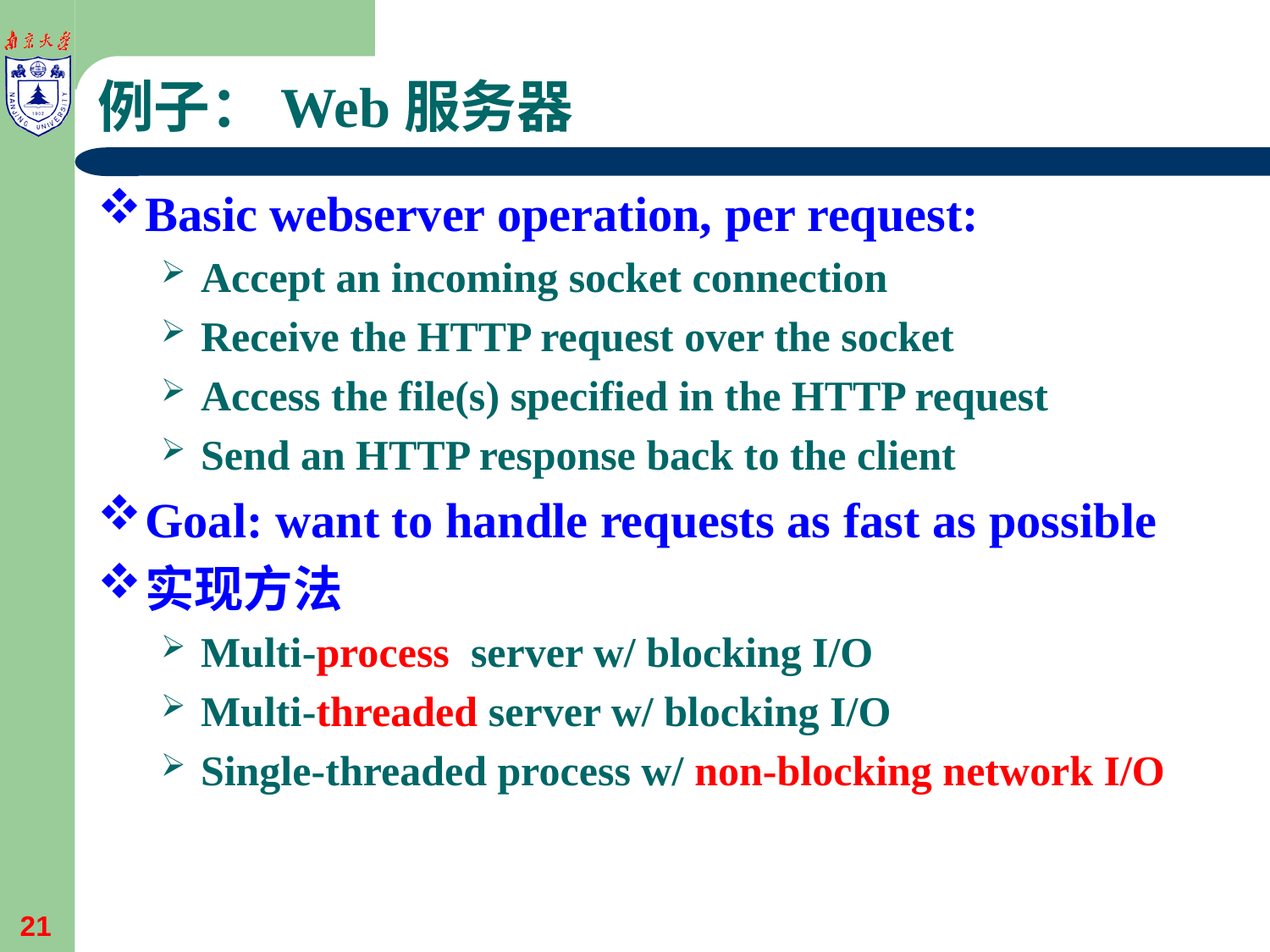

# 例子：Web服务器
Basic webserver operation, per request:
Accept an incoming socket connection
Receive the HTTP request over the socket
Access the file(s) specified in the HTTP request
Send an HTTP response back to the client
Goal: want to handle requests as fast as possible
实现方法
Multi-process  server w/ blocking I/O
Multi-threaded server w/ blocking I/O
Single-threaded process w/ non-blocking network I/O

21